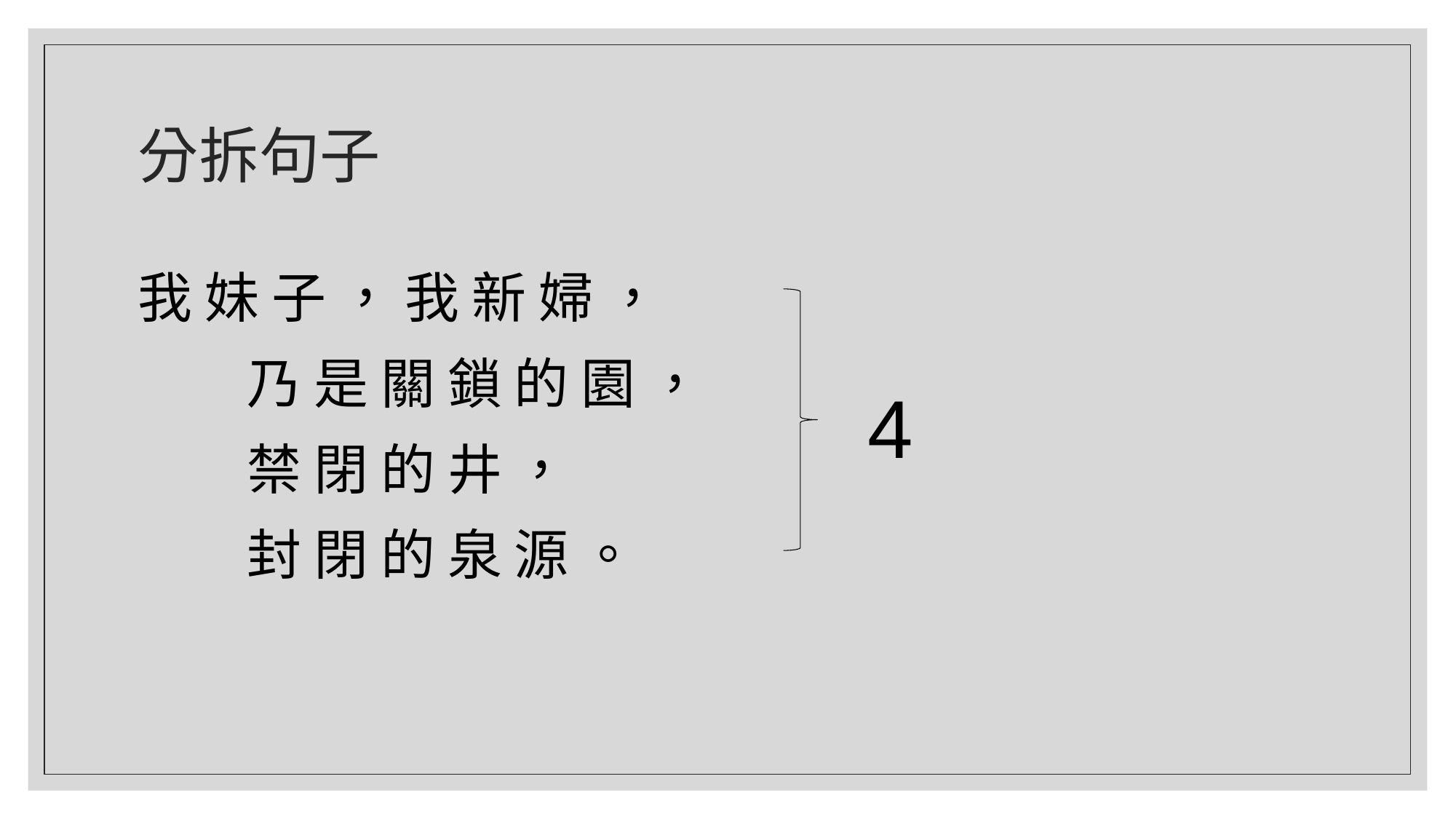

# 分拆句子
我 妹 子 ， 我 新 婦 ，
	乃 是 關 鎖 的 園 ，
	禁 閉 的 井 ，
	封 閉 的 泉 源 。

4